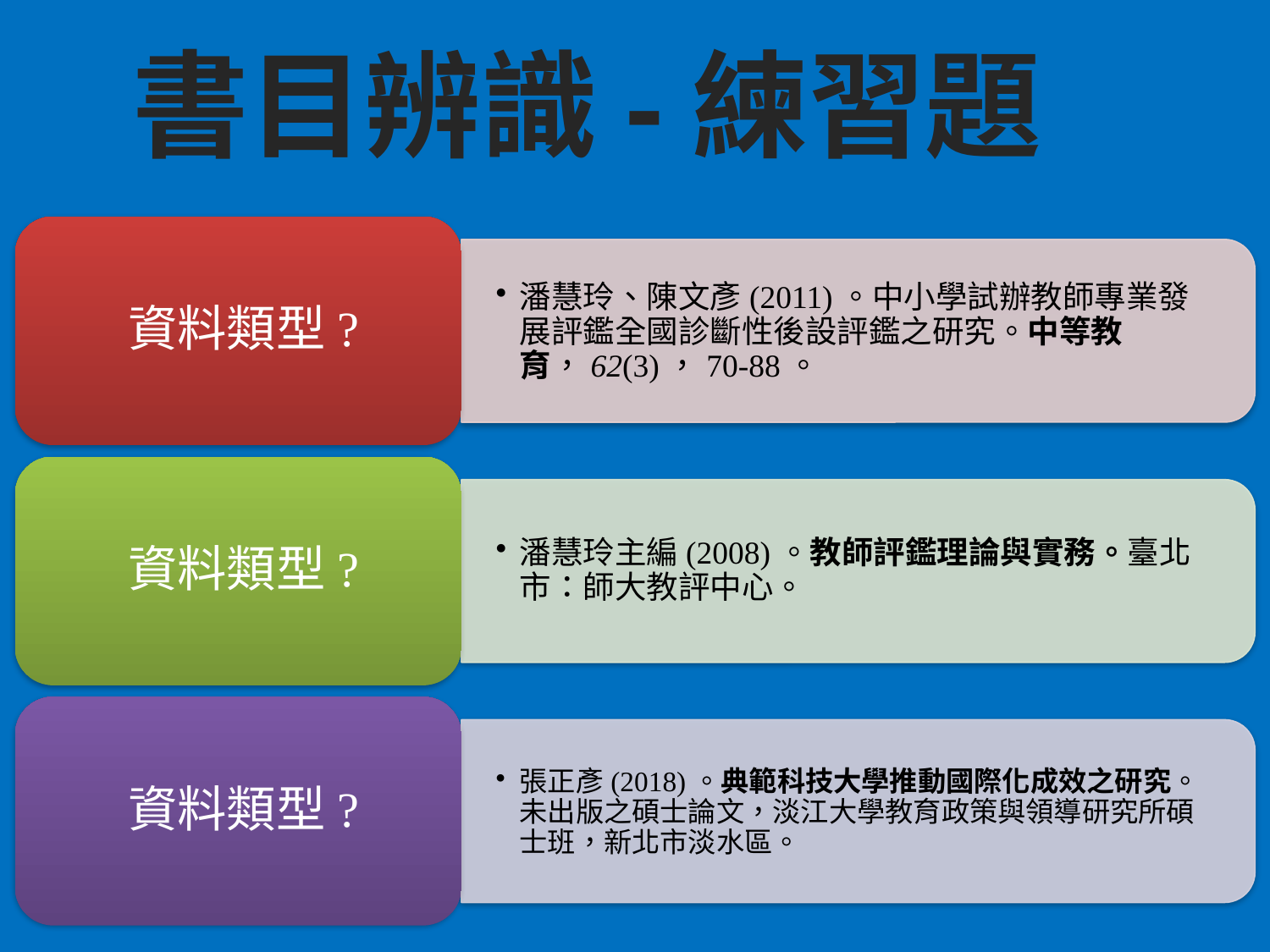

書目辨識-練習題

潘慧玲、陳文彥(2011)。中小學試辦教師專業發展評鑑全國診斷性後設評鑑之研究。中等教育，62(3)，70-88。

資料類型?
潘慧玲主編(2008)。教師評鑑理論與實務。臺北市：師大教評中心。
資料類型?

張正彥(2018)。典範科技大學推動國際化成效之研究。未出版之碩士論文，淡江大學教育政策與領導研究所碩士班，新北市淡水區。

資料類型?